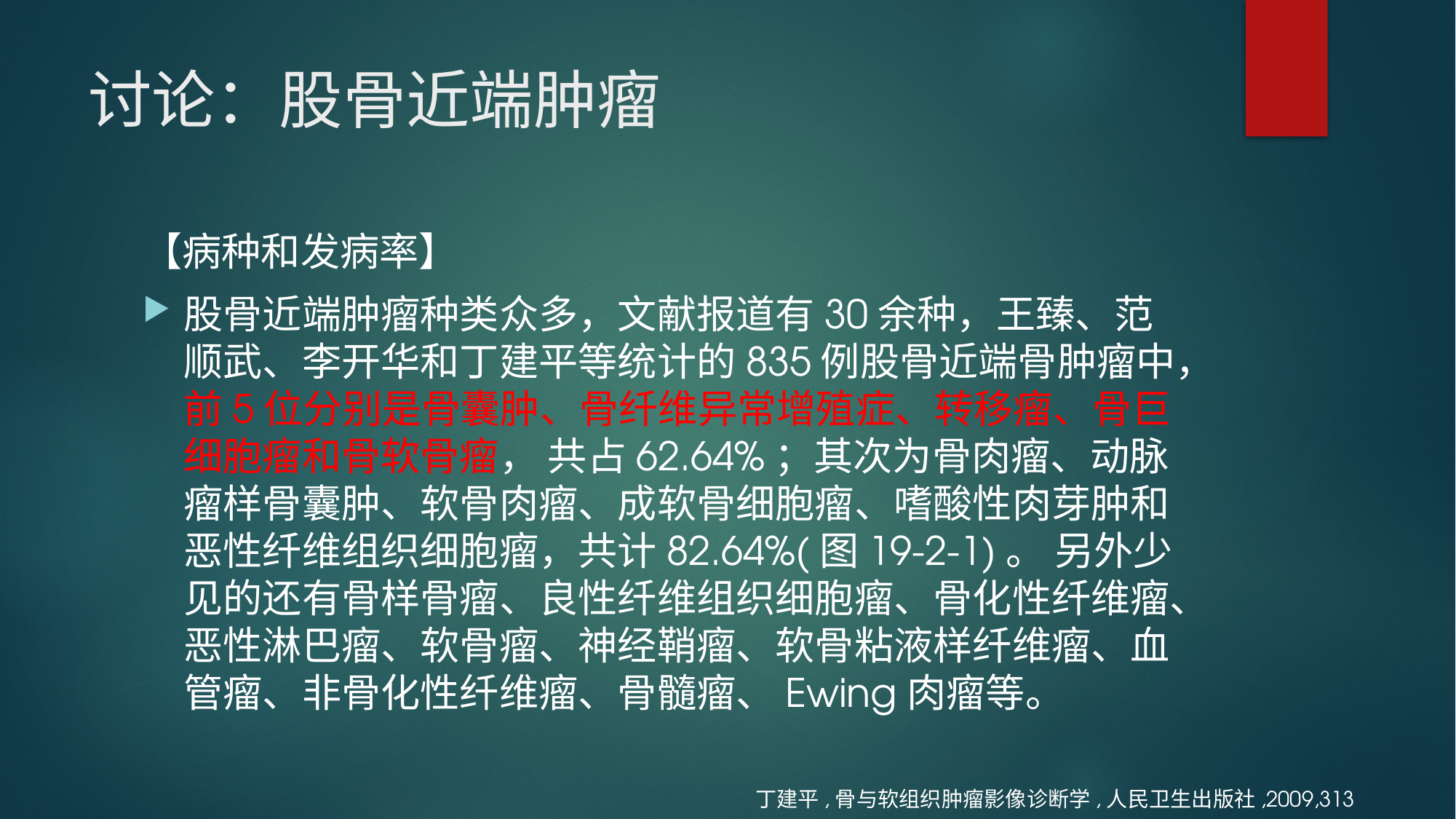

# 讨论：股骨近端肿瘤
【病种和发病率】
股骨近端肿瘤种类众多，文献报道有30余种，王臻、范顺武、李开华和丁建平等统计的835例股骨近端骨肿瘤中，前5位分别是骨囊肿、骨纤维异常增殖症、转移瘤、骨巨细胞瘤和骨软骨瘤， 共占62.64%；其次为骨肉瘤、动脉瘤样骨囊肿、软骨肉瘤、成软骨细胞瘤、嗜酸性肉芽肿和恶性纤维组织细胞瘤，共计82.64%(图19-2-1)。 另外少见的还有骨样骨瘤、良性纤维组织细胞瘤、骨化性纤维瘤、恶性淋巴瘤、软骨瘤、神经鞘瘤、软骨粘液样纤维瘤、血管瘤、非骨化性纤维瘤、骨髓瘤、Ewing肉瘤等。
丁建平,骨与软组织肿瘤影像诊断学,人民卫生出版社,2009,313